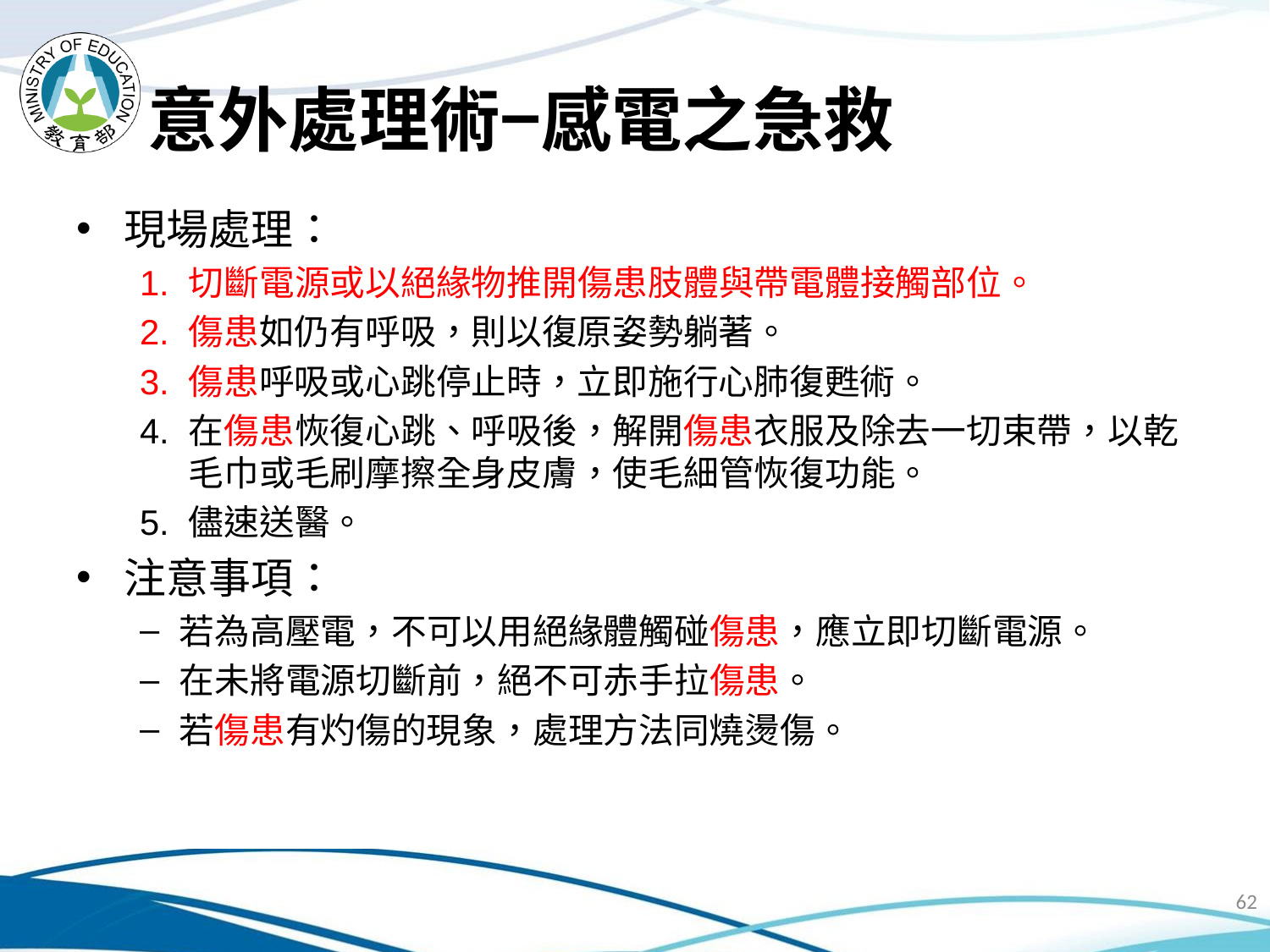

# 意外處理術−感電之急救
現場處理：
切斷電源或以絕緣物推開傷患肢體與帶電體接觸部位。
傷患如仍有呼吸，則以復原姿勢躺著。
傷患呼吸或心跳停止時，立即施行心肺復甦術。
在傷患恢復心跳、呼吸後，解開傷患衣服及除去一切束帶，以乾毛巾或毛刷摩擦全身皮膚，使毛細管恢復功能。
儘速送醫。
注意事項：
若為高壓電，不可以用絕緣體觸碰傷患，應立即切斷電源。
在未將電源切斷前，絕不可赤手拉傷患。
若傷患有灼傷的現象，處理方法同燒燙傷。
62